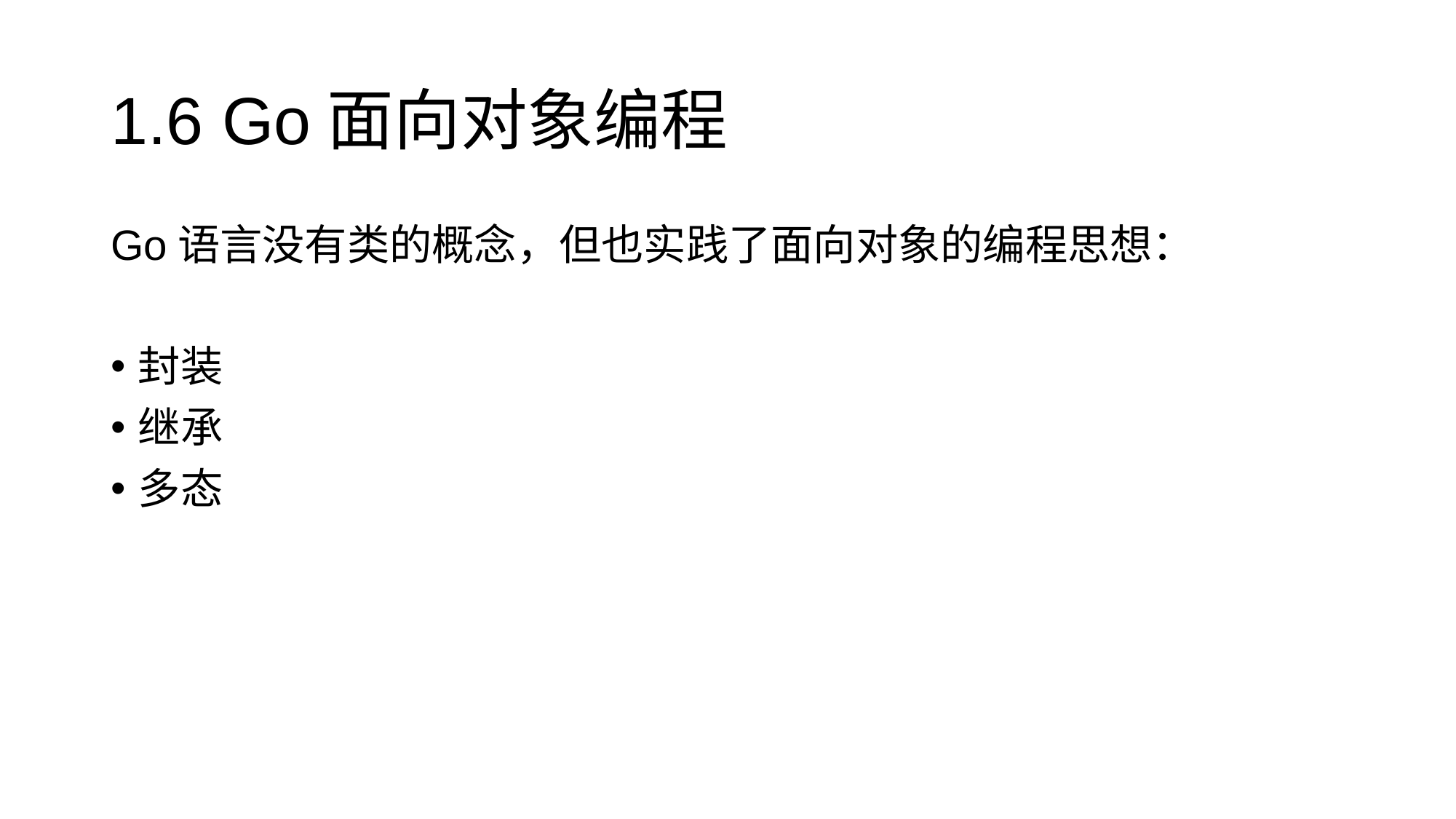

# 1.6 Go面向对象编程
Go语言没有类的概念，但也实践了面向对象的编程思想：

封装
继承
多态